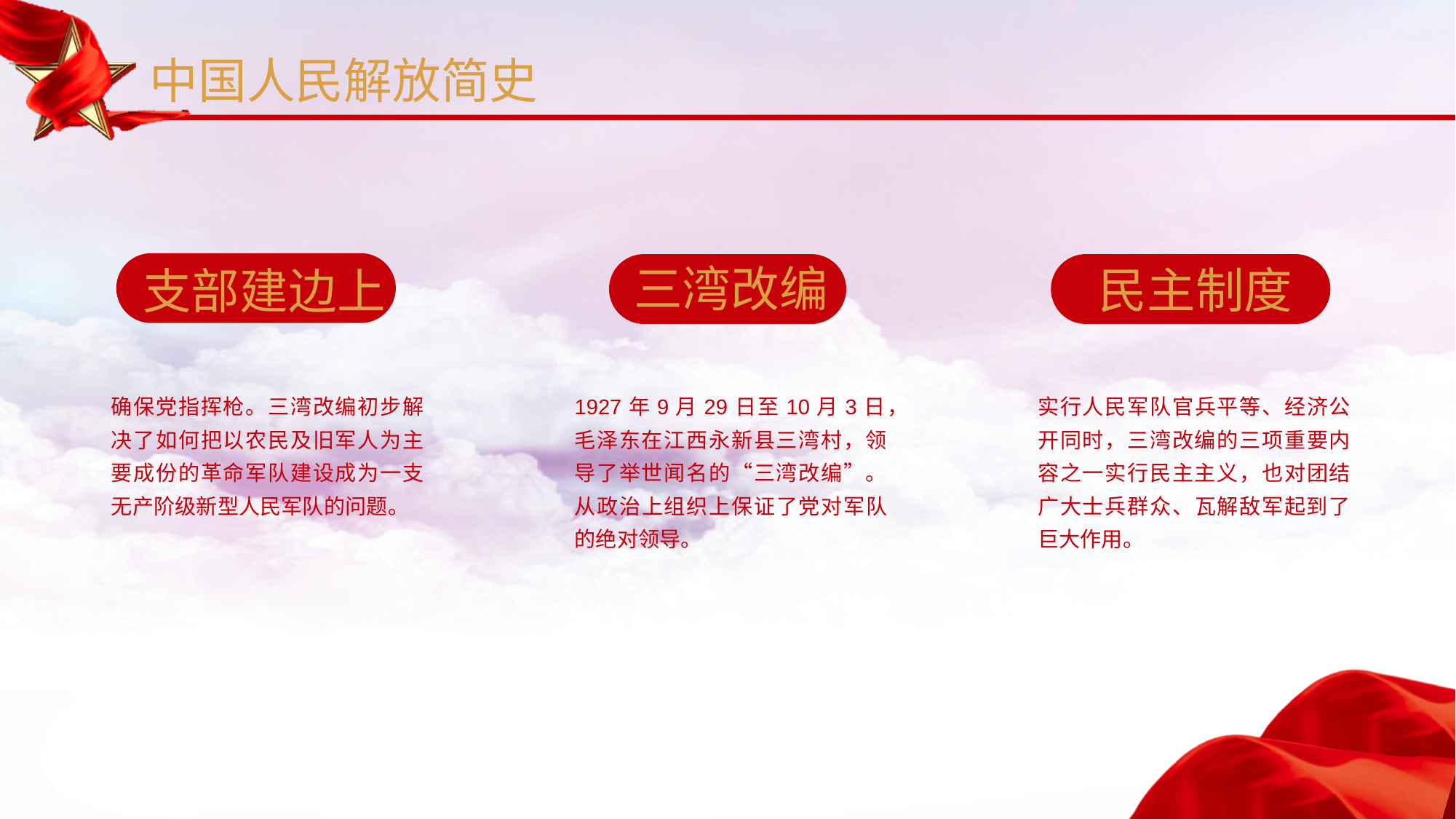

中国人民解放简史
三湾改编

支部建边上

民主制度
确保党指挥枪。三湾改编初步解决了如何把以农民及旧军人为主要成份的革命军队建设成为一支无产阶级新型人民军队的问题。
1927年9月29日至10月3日，毛泽东在江西永新县三湾村，领导了举世闻名的“三湾改编”。从政治上组织上保证了党对军队的绝对领导。
实行人民军队官兵平等、经济公开同时，三湾改编的三项重要内容之一实行民主主义，也对团结广大士兵群众、瓦解敌军起到了巨大作用。